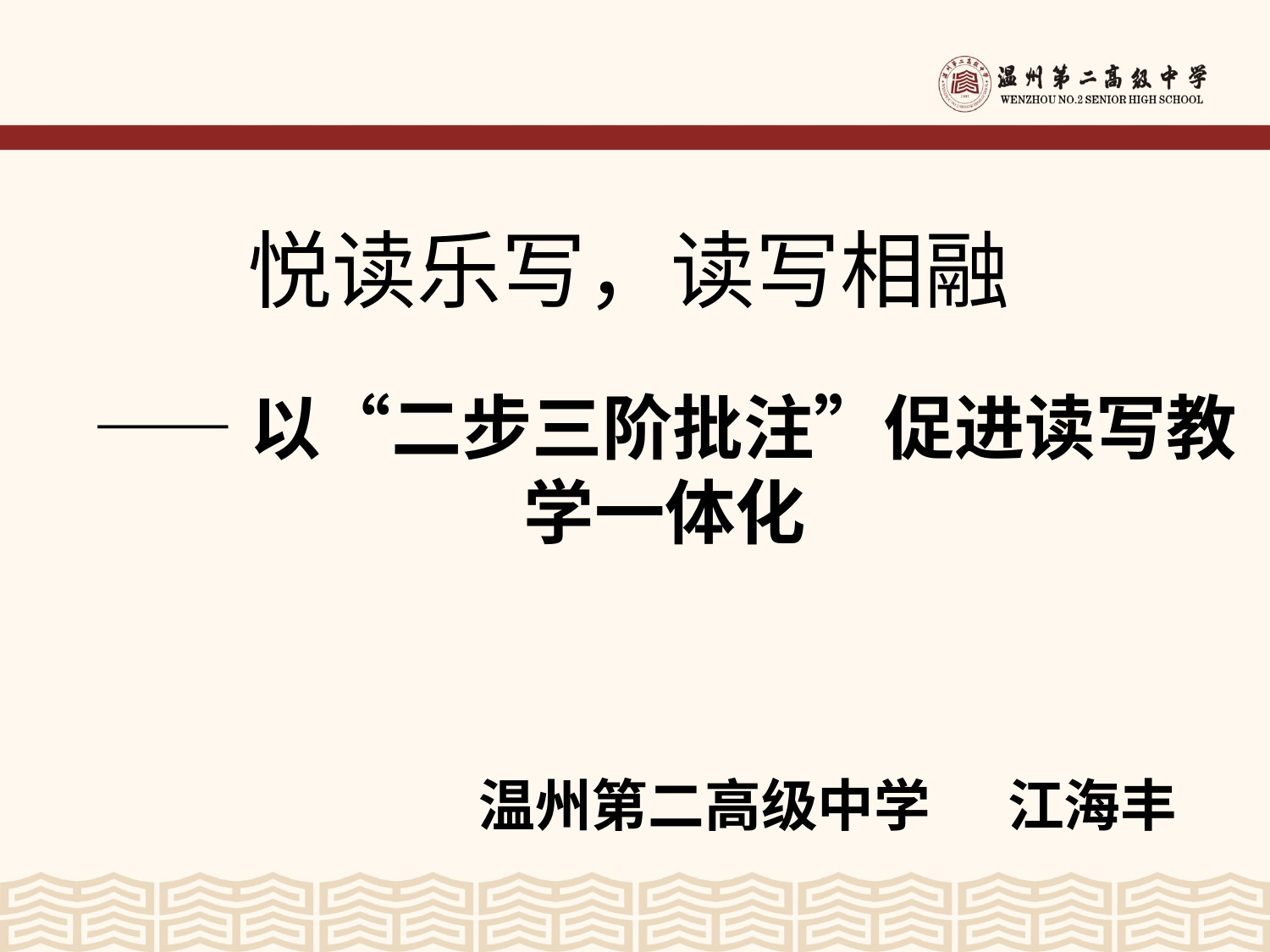

# 悦读乐写，读写相融
——以“二步三阶批注”促进读写教学一体化
温州第二高级中学      江海丰